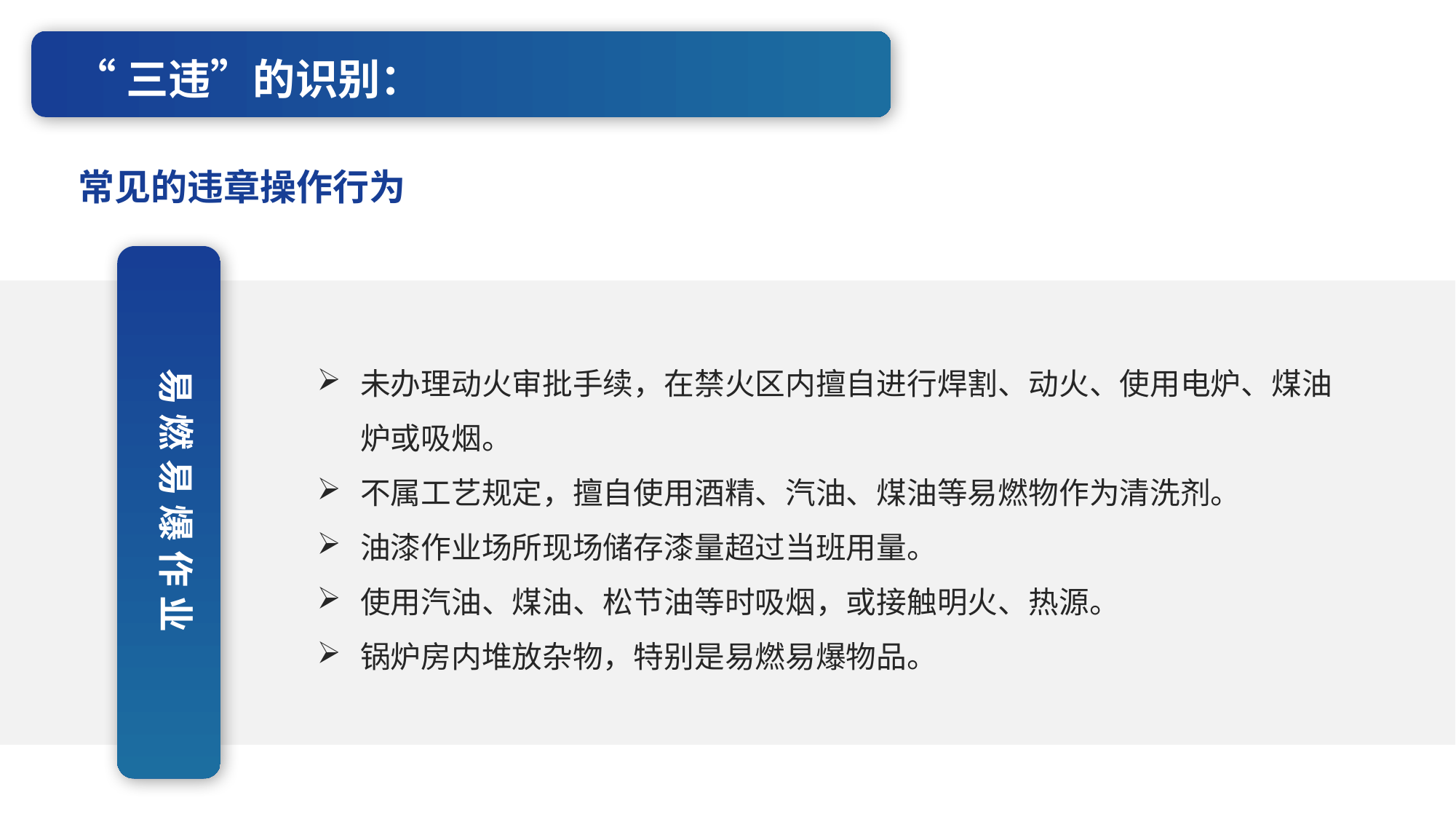

“三违”的识别：
常见的违章操作行为

未办理动火审批手续，在禁火区内擅自进行焊割、动火、使用电炉、煤油炉或吸烟。
不属工艺规定，擅自使用酒精、汽油、煤油等易燃物作为清洗剂。
油漆作业场所现场储存漆量超过当班用量。
使用汽油、煤油、松节油等时吸烟，或接触明火、热源。
锅炉房内堆放杂物，特别是易燃易爆物品。
易燃易爆作业